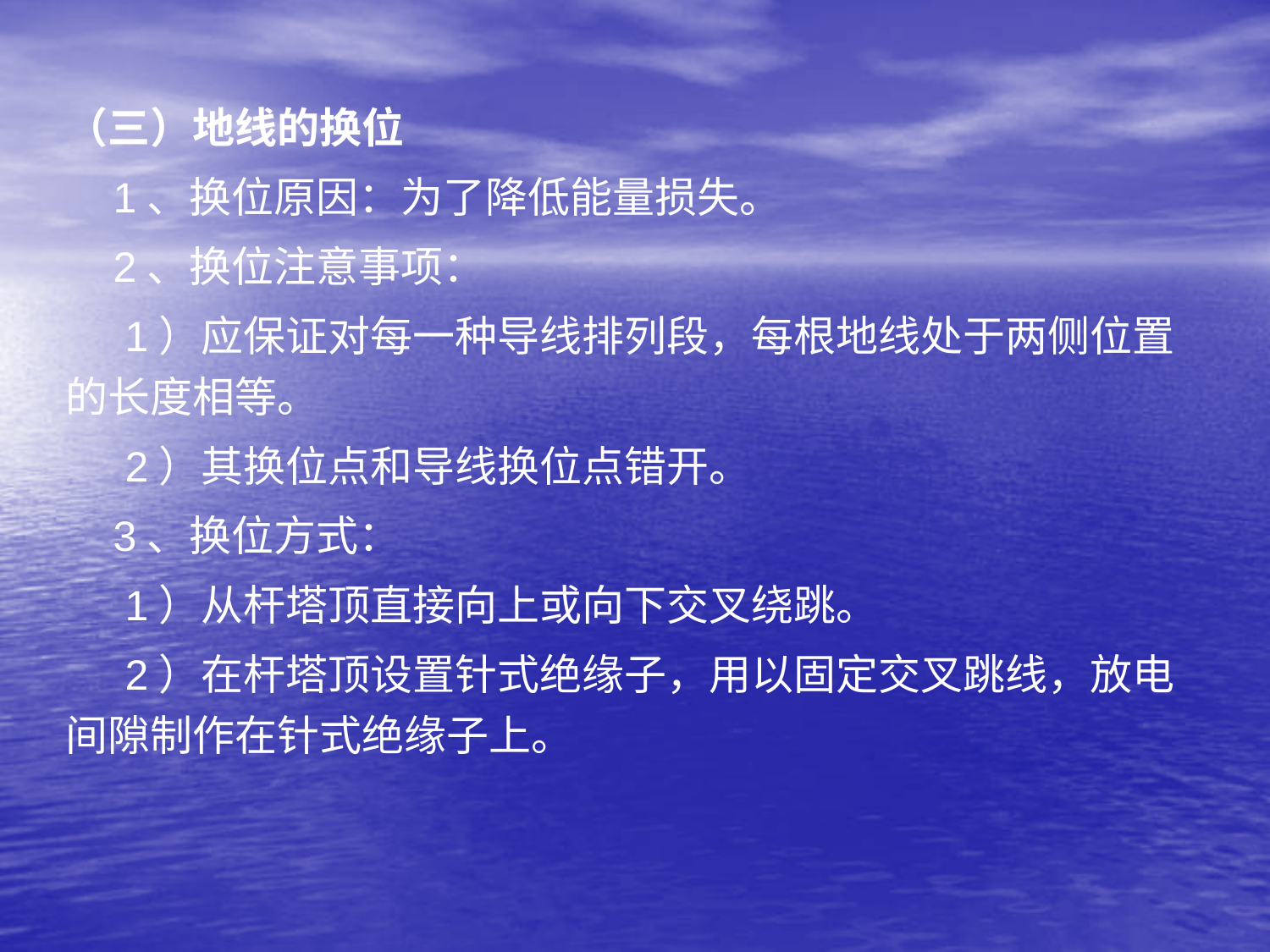

（三）地线的换位
    1、换位原因：为了降低能量损失。
    2、换位注意事项：
     1）应保证对每一种导线排列段，每根地线处于两侧位置的长度相等。
     2）其换位点和导线换位点错开。
    3、换位方式：
     1）从杆塔顶直接向上或向下交叉绕跳。
     2）在杆塔顶设置针式绝缘子，用以固定交叉跳线，放电间隙制作在针式绝缘子上。